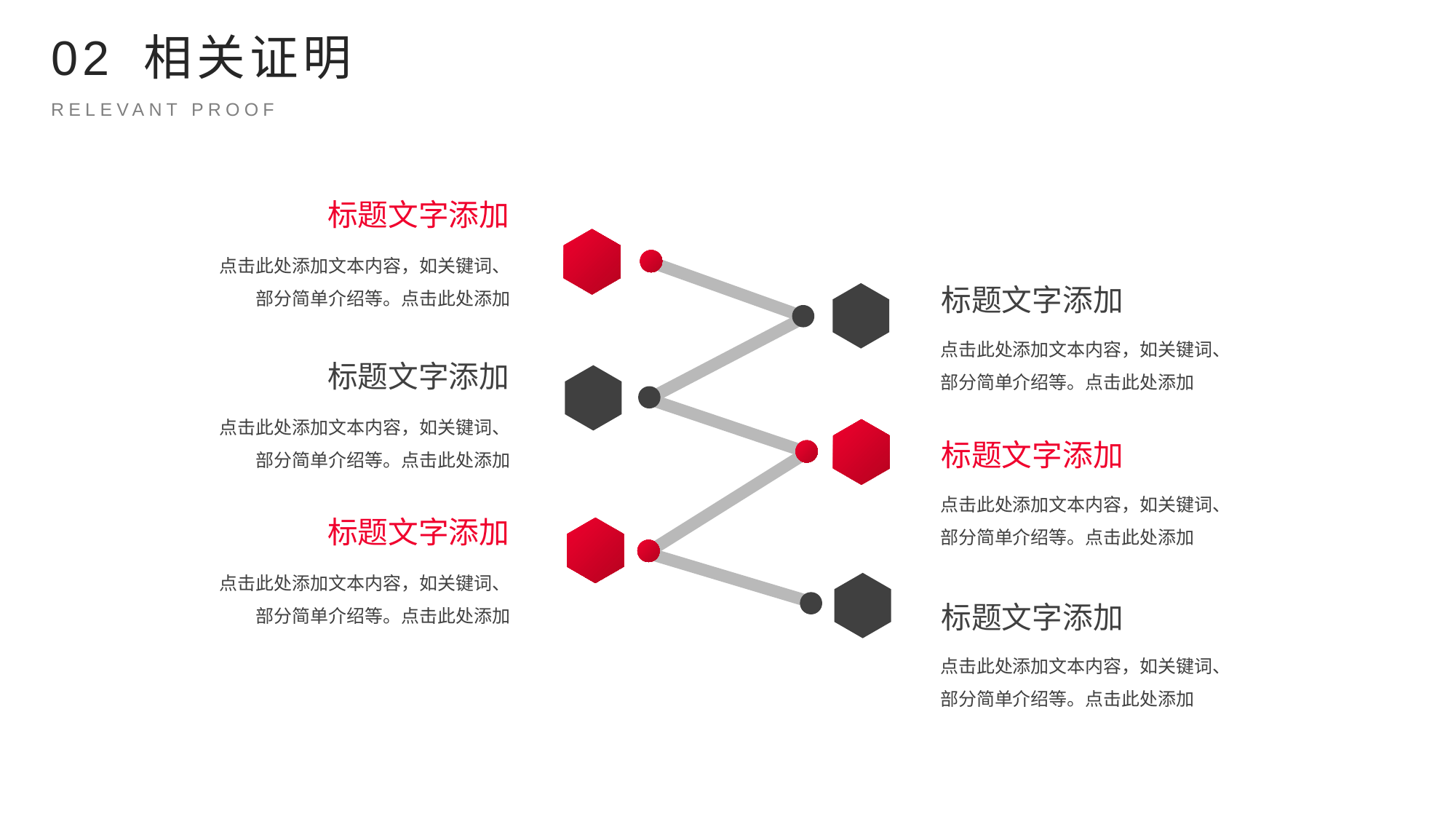

BY YUSHEN
02 相关证明
RELEVANT PROOF
标题文字添加
点击此处添加文本内容，如关键词、部分简单介绍等。点击此处添加

标题文字添加
点击此处添加文本内容，如关键词、部分简单介绍等。点击此处添加
标题文字添加
点击此处添加文本内容，如关键词、部分简单介绍等。点击此处添加
标题文字添加
点击此处添加文本内容，如关键词、部分简单介绍等。点击此处添加
标题文字添加
点击此处添加文本内容，如关键词、部分简单介绍等。点击此处添加
标题文字添加
点击此处添加文本内容，如关键词、部分简单介绍等。点击此处添加